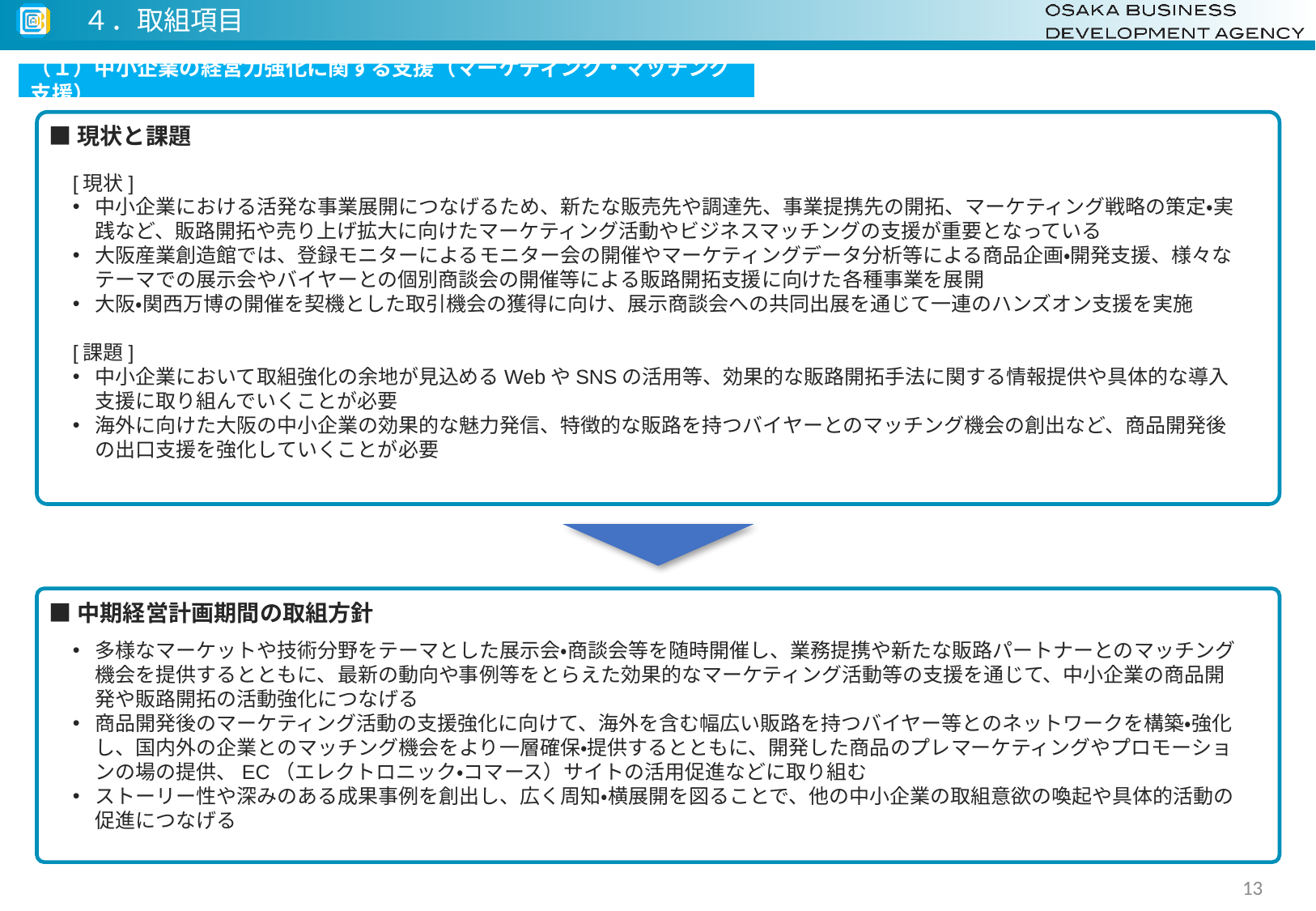

４．取組項目
（１）中小企業の経営力強化に関する支援（マーケティング・マッチング支援）

■現状と課題
[現状]
中小企業における活発な事業展開につなげるため、新たな販売先や調達先、事業提携先の開拓、マーケティング戦略の策定・実践など、販路開拓や売り上げ拡大に向けたマーケティング活動やビジネスマッチングの支援が重要となっている
大阪産業創造館では、登録モニターによるモニター会の開催やマーケティングデータ分析等による商品企画・開発支援、様々なテーマでの展示会やバイヤーとの個別商談会の開催等による販路開拓支援に向けた各種事業を展開
大阪・関西万博の開催を契機とした取引機会の獲得に向け、展示商談会への共同出展を通じて一連のハンズオン支援を実施

[課題]
中小企業において取組強化の余地が見込めるWebやSNSの活用等、効果的な販路開拓手法に関する情報提供や具体的な導入支援に取り組んでいくことが必要
海外に向けた大阪の中小企業の効果的な魅力発信、特徴的な販路を持つバイヤーとのマッチング機会の創出など、商品開発後の出口支援を強化していくことが必要

■中期経営計画期間の取組方針
多様なマーケットや技術分野をテーマとした展示会・商談会等を随時開催し、業務提携や新たな販路パートナーとのマッチング機会を提供するとともに、最新の動向や事例等をとらえた効果的なマーケティング活動等の支援を通じて、中小企業の商品開発や販路開拓の活動強化につなげる
商品開発後のマーケティング活動の支援強化に向けて、海外を含む幅広い販路を持つバイヤー等とのネットワークを構築・強化し、国内外の企業とのマッチング機会をより一層確保・提供するとともに、開発した商品のプレマーケティングやプロモーションの場の提供、EC（エレクトロニック・コマース）サイトの活用促進などに取り組む
ストーリー性や深みのある成果事例を創出し、広く周知・横展開を図ることで、他の中小企業の取組意欲の喚起や具体的活動の促進につなげる

13